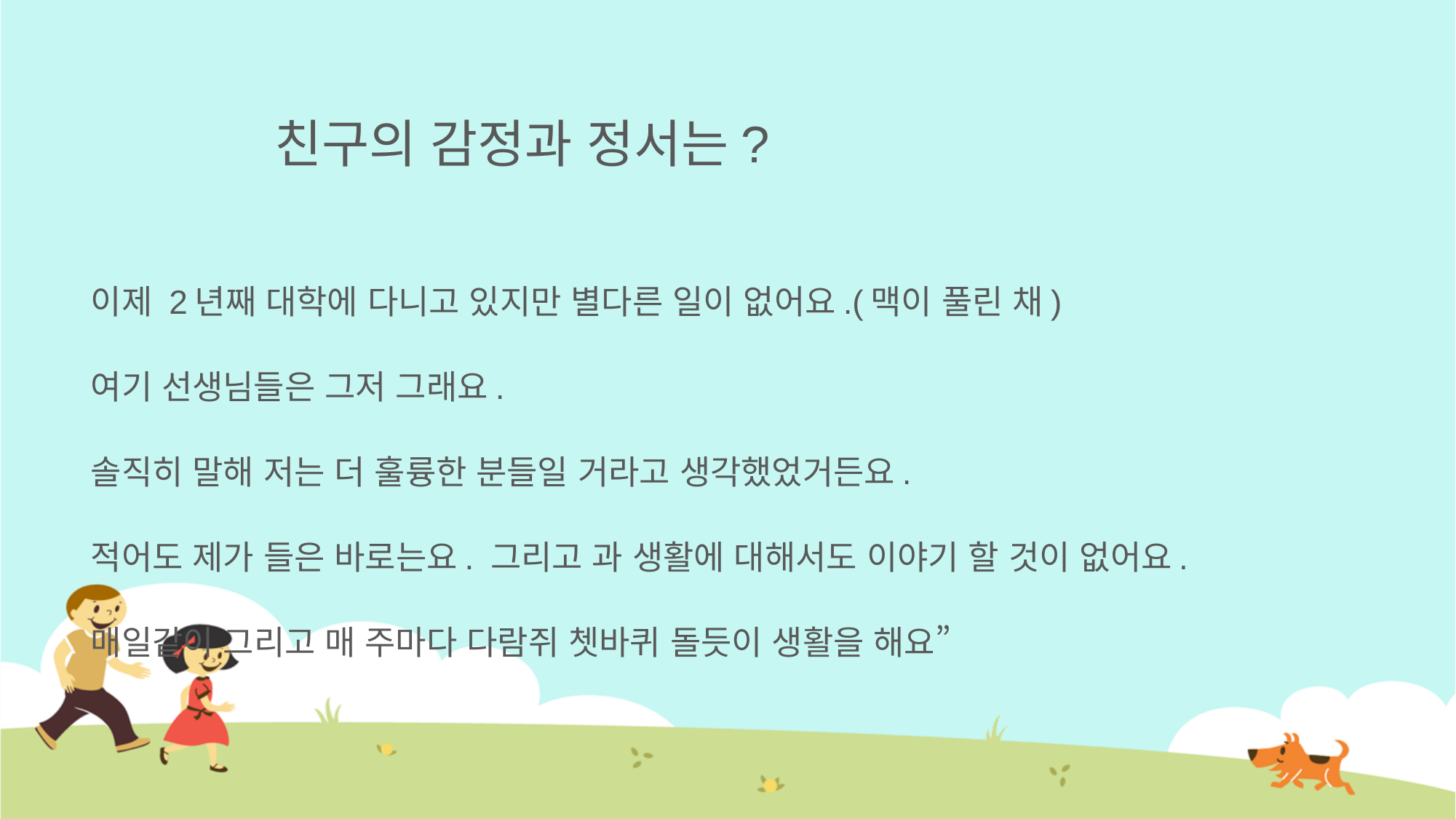

# 친구의 감정과 정서는?
이제 2년째 대학에 다니고 있지만 별다른 일이 없어요.(맥이 풀린 채)
여기 선생님들은 그저 그래요.
솔직히 말해 저는 더 훌륭한 분들일 거라고 생각했었거든요.
적어도 제가 들은 바로는요. 그리고 과 생활에 대해서도 이야기 할 것이 없어요.
매일같이 그리고 매 주마다 다람쥐 쳇바퀴 돌듯이 생활을 해요”